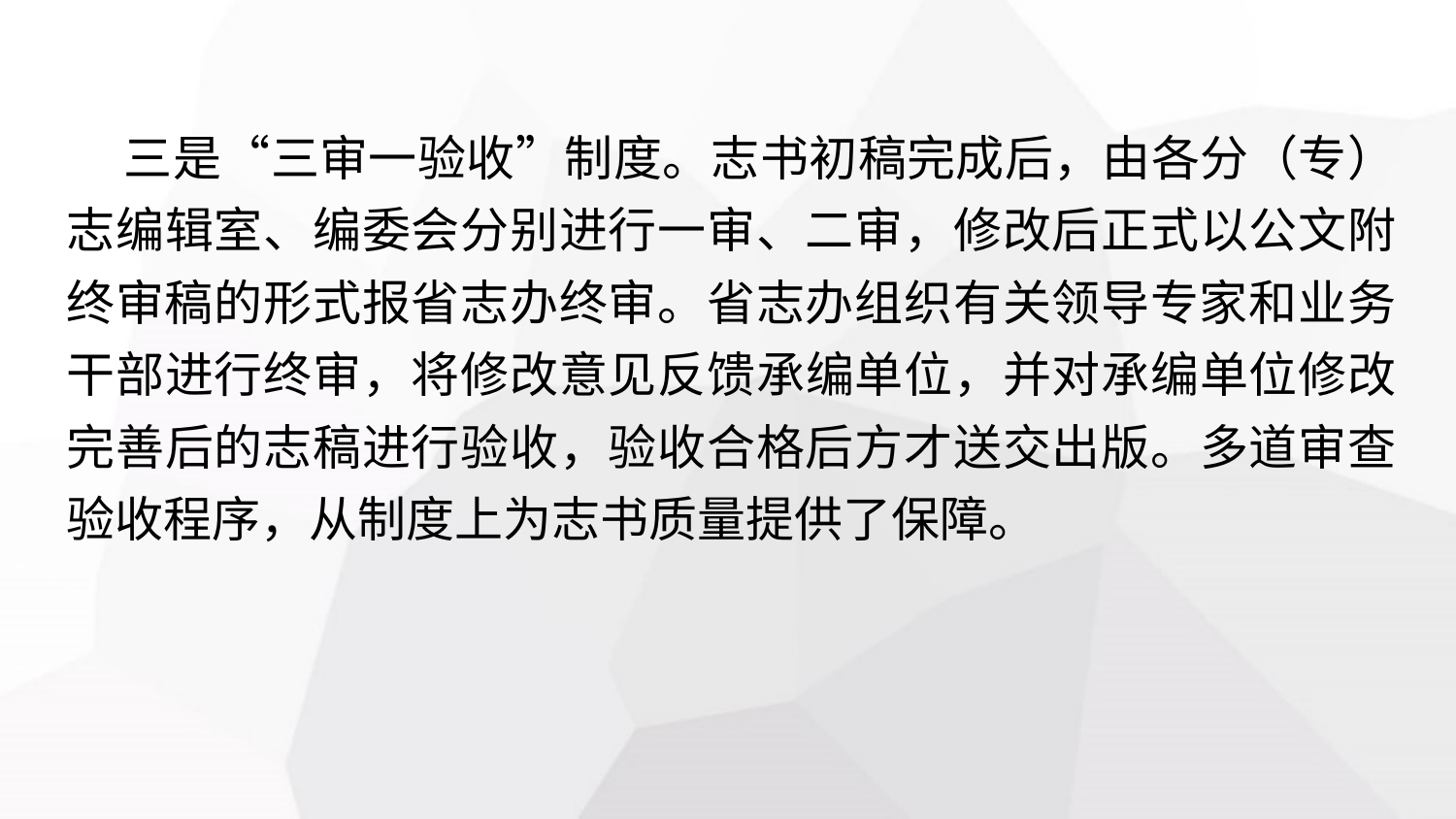

三是“三审一验收”制度。志书初稿完成后，由各分（专）志编辑室、编委会分别进行一审、二审，修改后正式以公文附终审稿的形式报省志办终审。省志办组织有关领导专家和业务干部进行终审，将修改意见反馈承编单位，并对承编单位修改完善后的志稿进行验收，验收合格后方才送交出版。多道审查验收程序，从制度上为志书质量提供了保障。